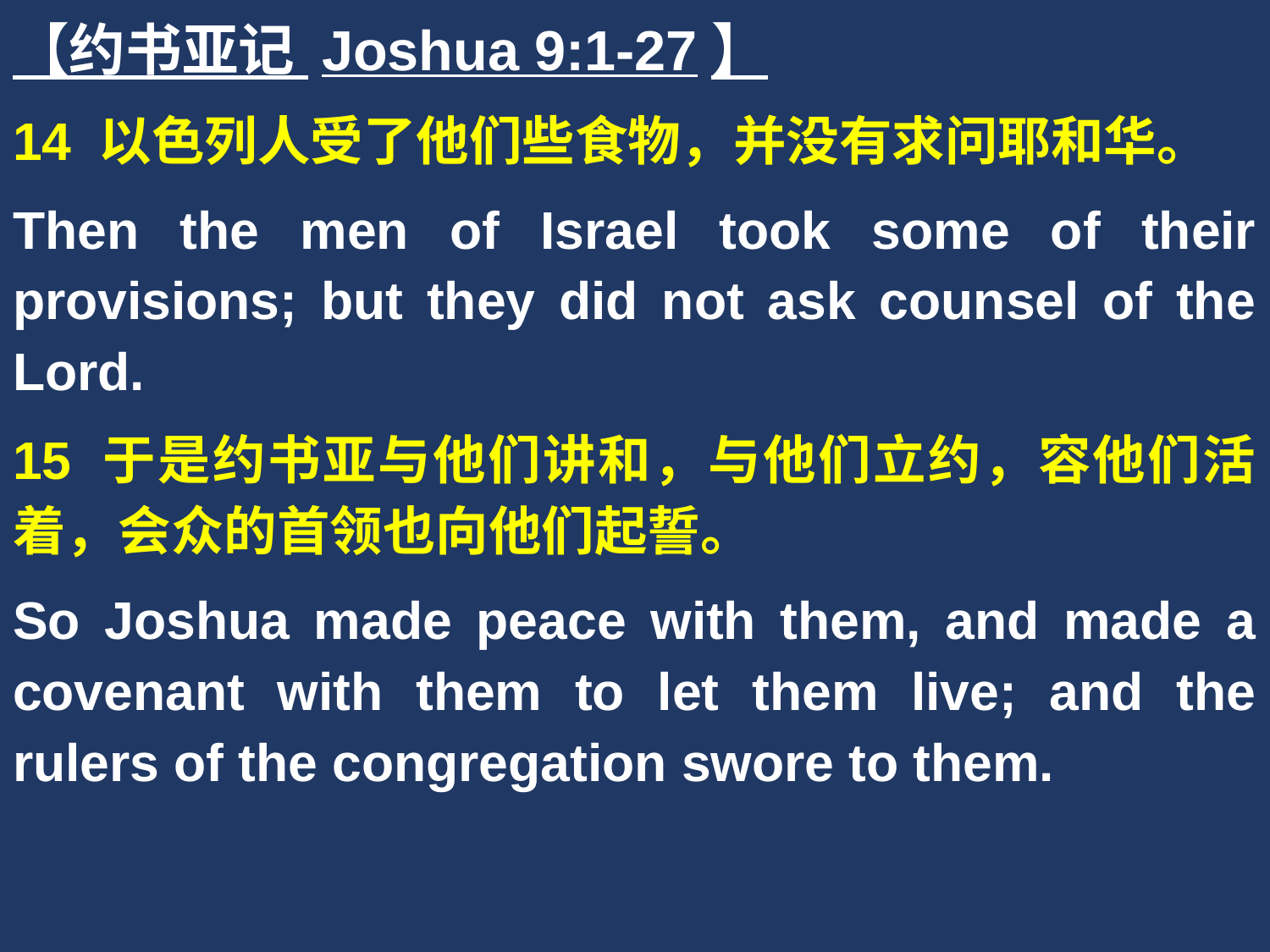

【约书亚记 Joshua 9:1-27】
14 以色列人受了他们些食物，并没有求问耶和华。
Then the men of Israel took some of their provisions; but they did not ask counsel of the Lord.
15 于是约书亚与他们讲和，与他们立约，容他们活着，会众的首领也向他们起誓。
So Joshua made peace with them, and made a covenant with them to let them live; and the rulers of the congregation swore to them.